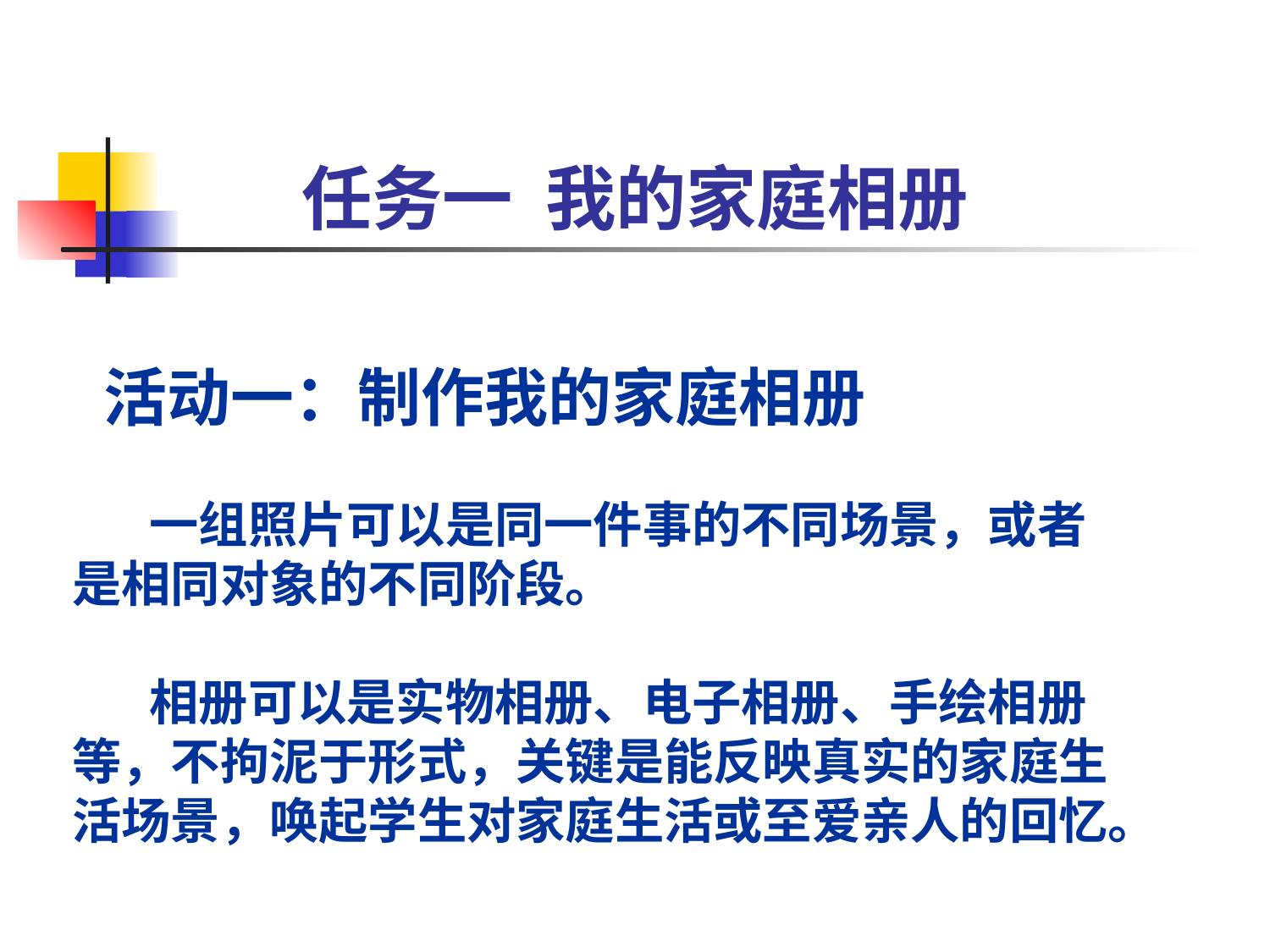

# 任务一  我的家庭相册
活动一：制作我的家庭相册

   一组照片可以是同一件事的不同场景，或者是相同对象的不同阶段。

   相册可以是实物相册、电子相册、手绘相册等，不拘泥于形式，关键是能反映真实的家庭生活场景，唤起学生对家庭生活或至爱亲人的回忆。